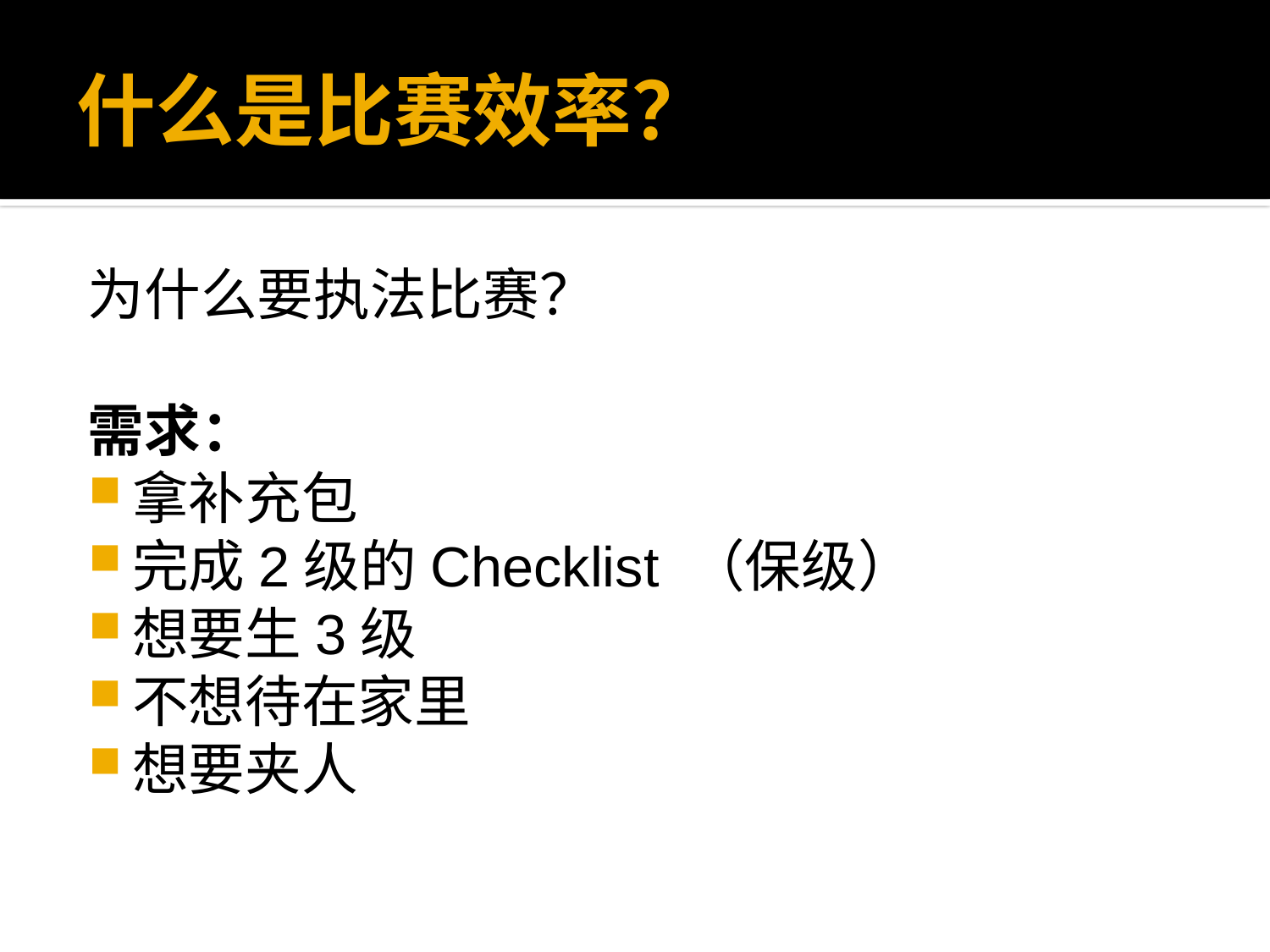

# 什么是比赛效率？
为什么要执法比赛？

需求：
拿补充包
完成2级的Checklist （保级）
想要生3级
不想待在家里
想要夹人